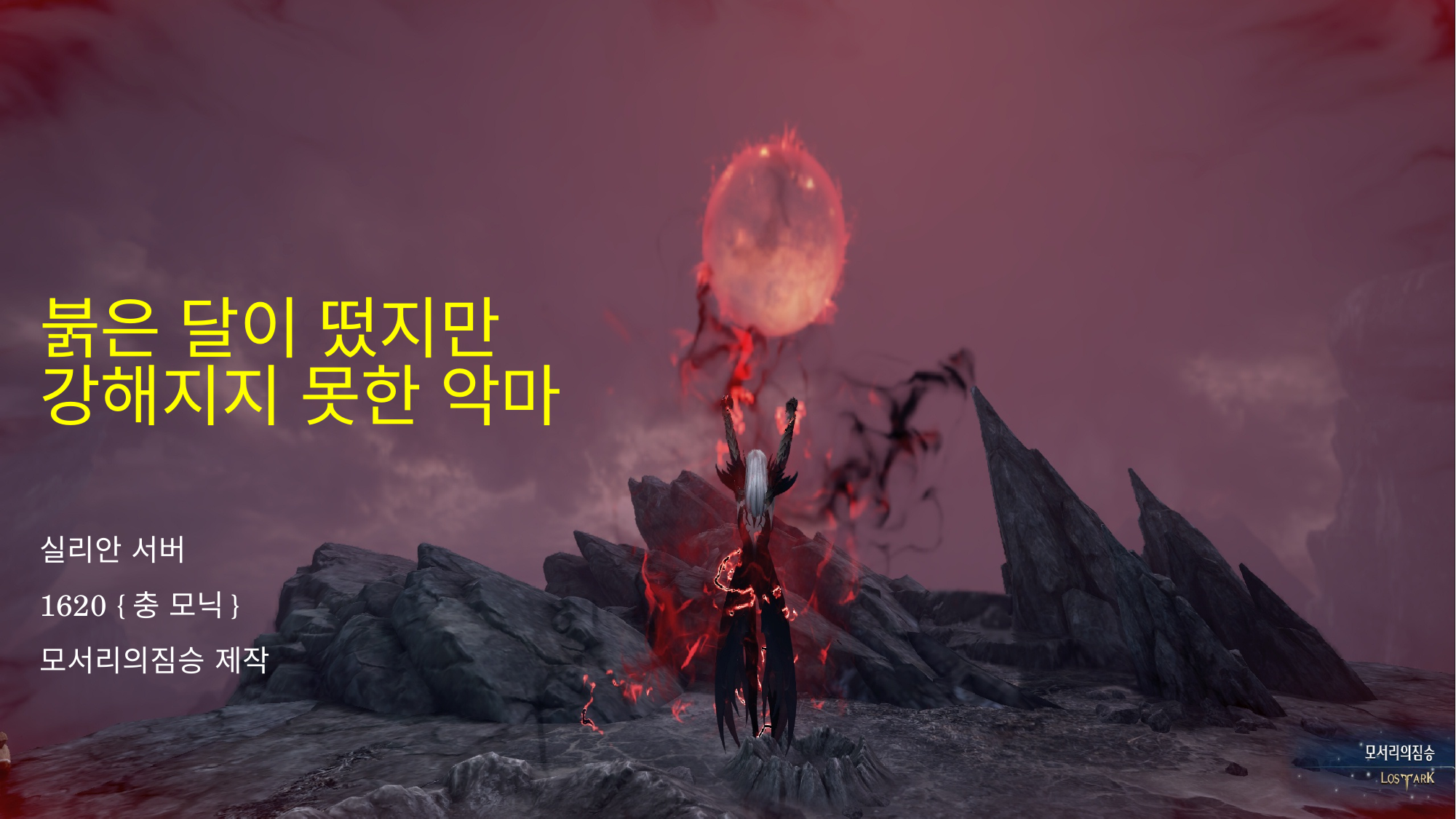

# 붉은 달이 떴지만 강해지지 못한 악마
실리안 서버
1620 {충 모닉}
모서리의짐승 제작